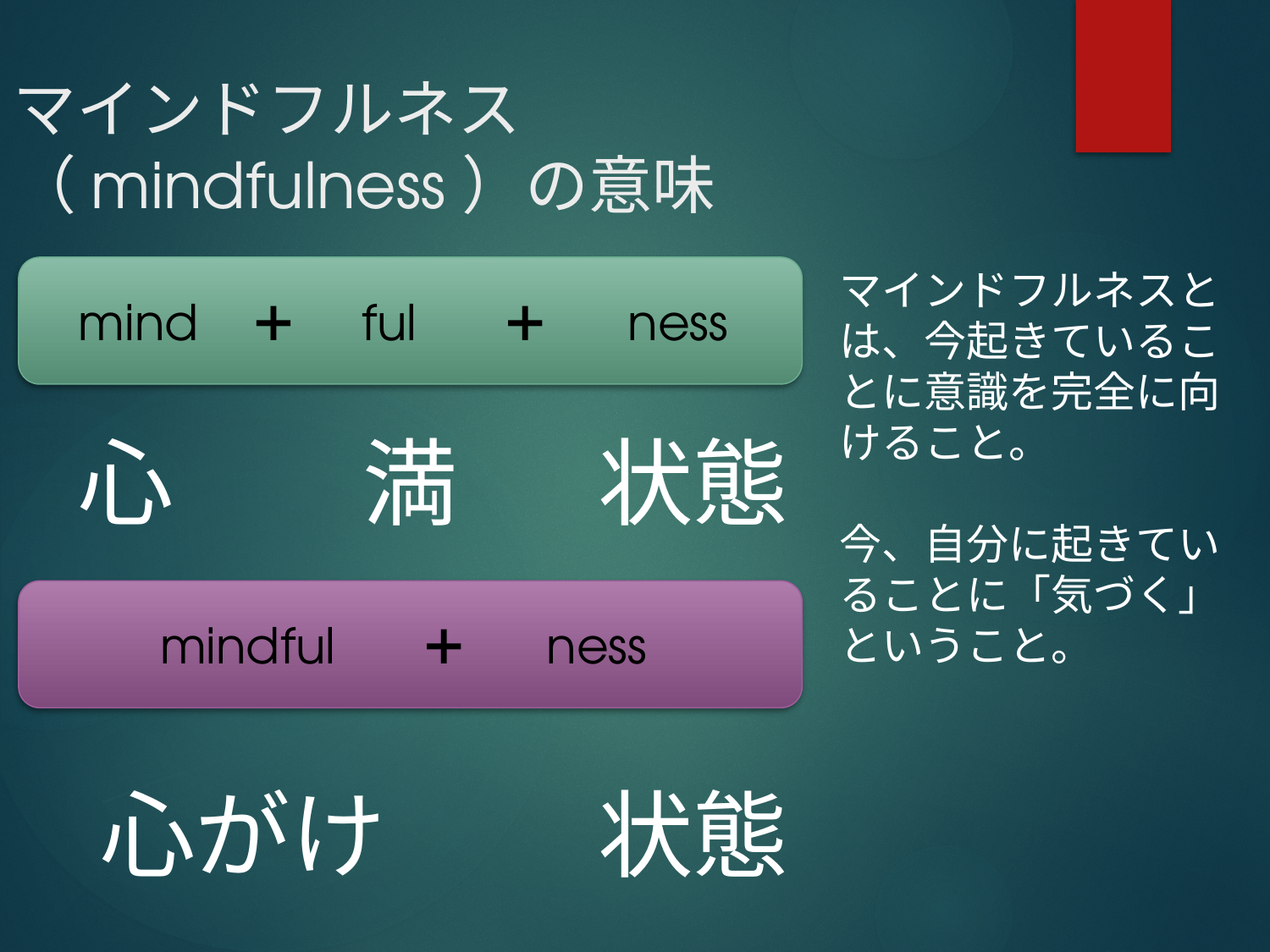

# マインドフルネス （mindfulness）の意味
mind    ➕     ful  　➕  　ness
マインドフルネスとは、今起きていることに意識を完全に向けること。

今、自分に起きていることに「気づく」ということ。
心
満
状態
mindful  　➕  　ness
心がけ
状態